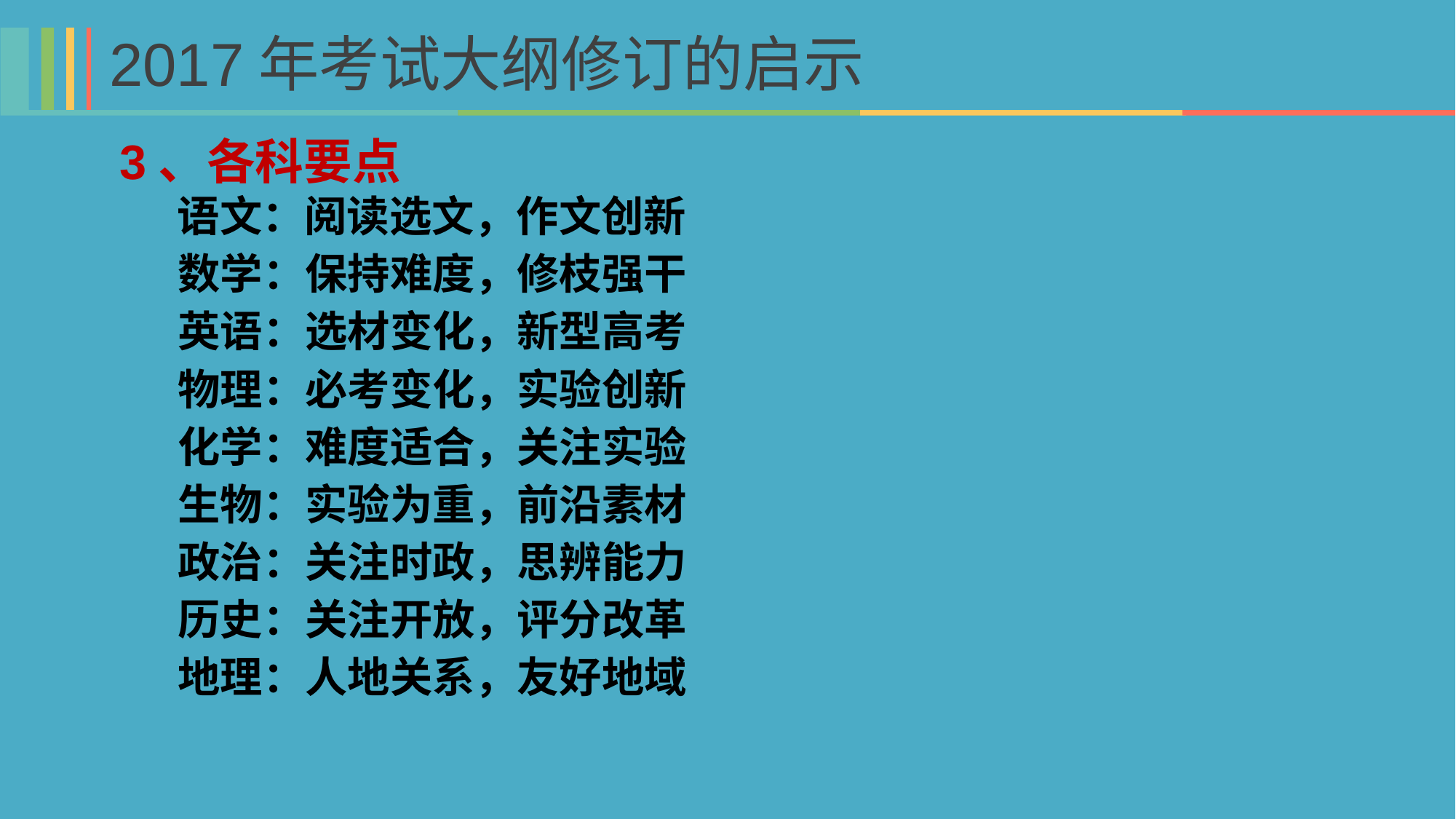

2017年考试大纲修订的启示

3、各科要点
      语文：阅读选文，作文创新
     数学：保持难度，修枝强干
     英语：选材变化，新型高考
     物理：必考变化，实验创新
     化学：难度适合，关注实验
     生物：实验为重，前沿素材
     政治：关注时政，思辨能力
     历史：关注开放，评分改革
     地理：人地关系，友好地域